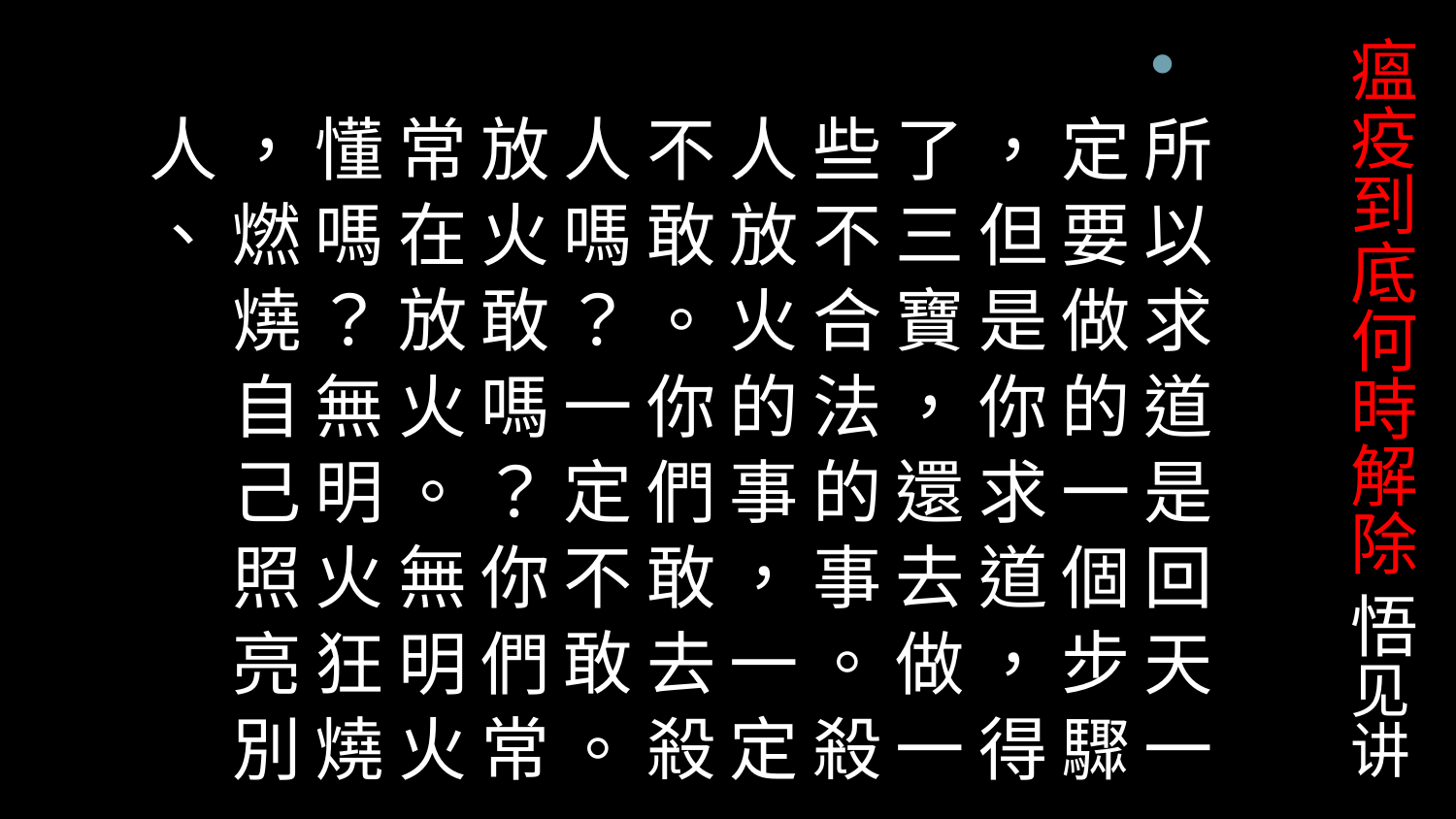

# 瘟疫到底何時解除 悟见讲
所 以 求 道 是 回 天 一 定 要 做 的 一 個 步 驟 ， 但 是 你 求 道 ， 得 了 三 寶 ， 還 去 做 一 些 不 合 法 的 事 。 殺 人 放 火 的 事 ， 一 定 不 敢 。 你 們 敢 去 殺 人 嗎 ？ 一 定 不 敢 。 放 火 敢 嗎 ？ 你 們 常 常 在 放 火 。 無 明 火 懂 嗎 ？ 無 明 火 狂 燒 ， 燃 燒 自 己 照 亮 別 人 、